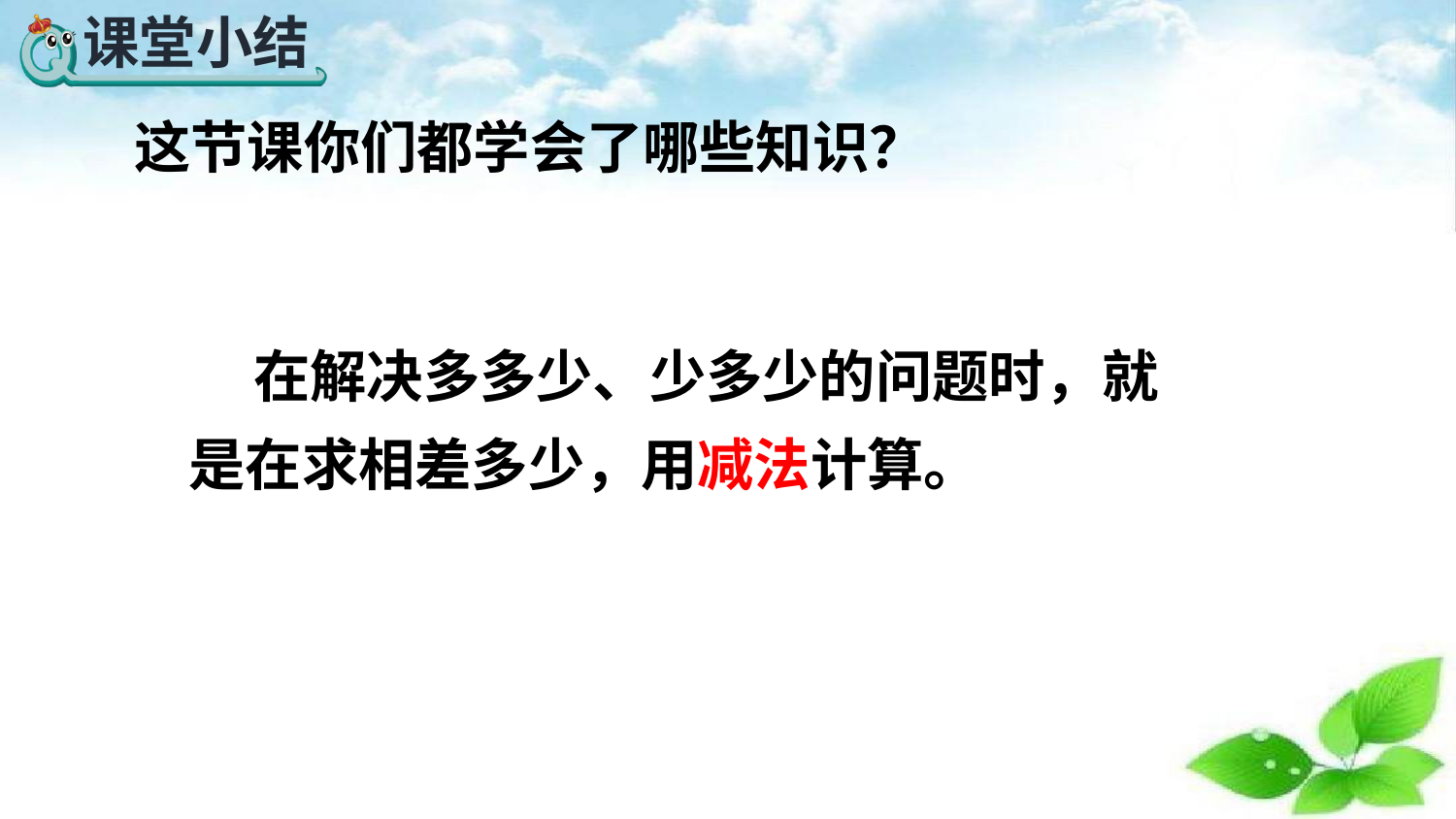

这节课你们都学会了哪些知识？
    在解决多多少、少多少的问题时，就是在求相差多少，用减法计算。